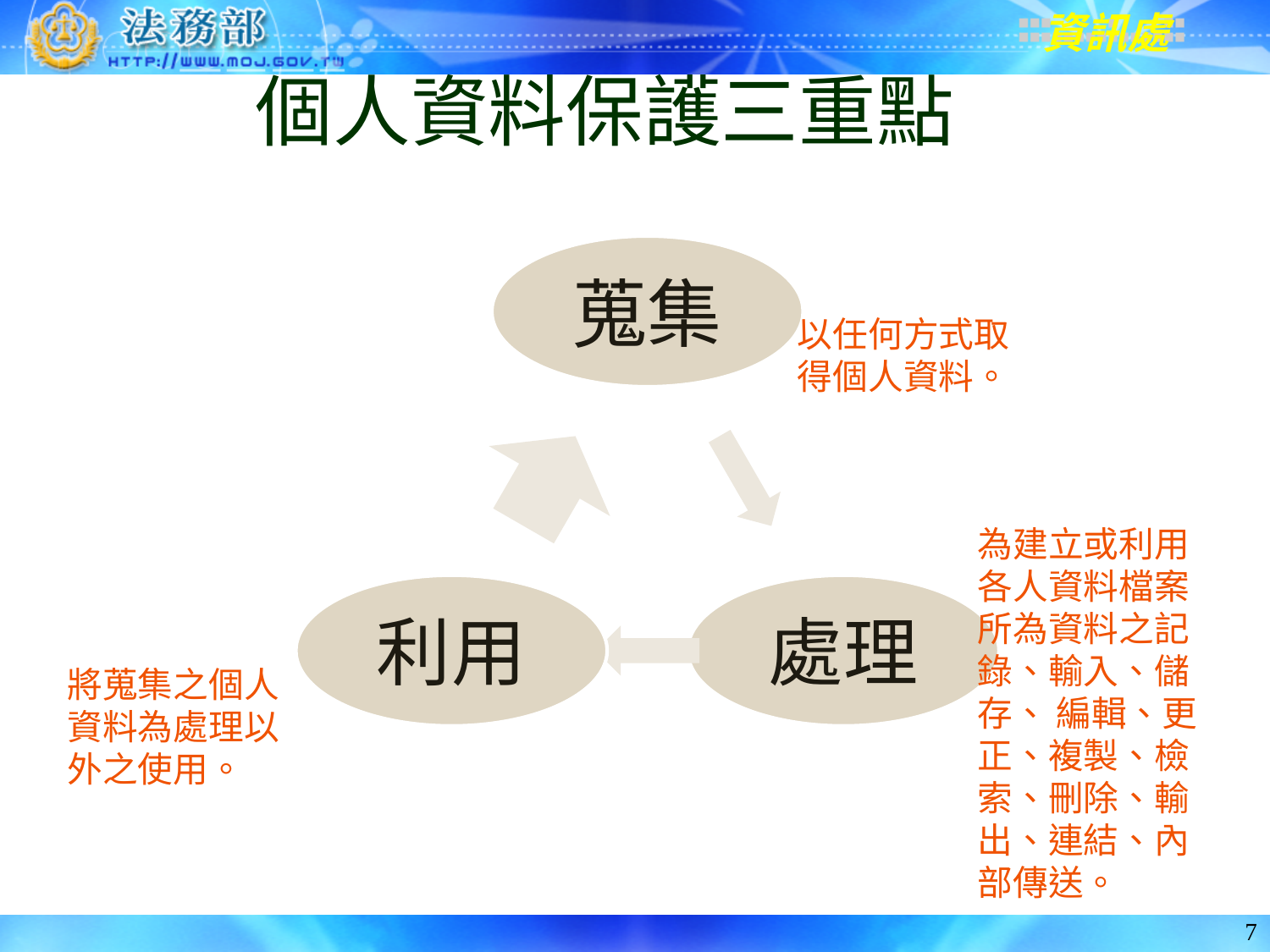

# 個人資料保護三重點
蒐集
處理
利用
以任何方式取得個人資料。
為建立或利用各人資料檔案所為資料之記錄、輸入、儲存、 編輯、更正、複製、檢索、刪除、輸出、連結、內部傳送。
將蒐集之個人資料為處理以外之使用。